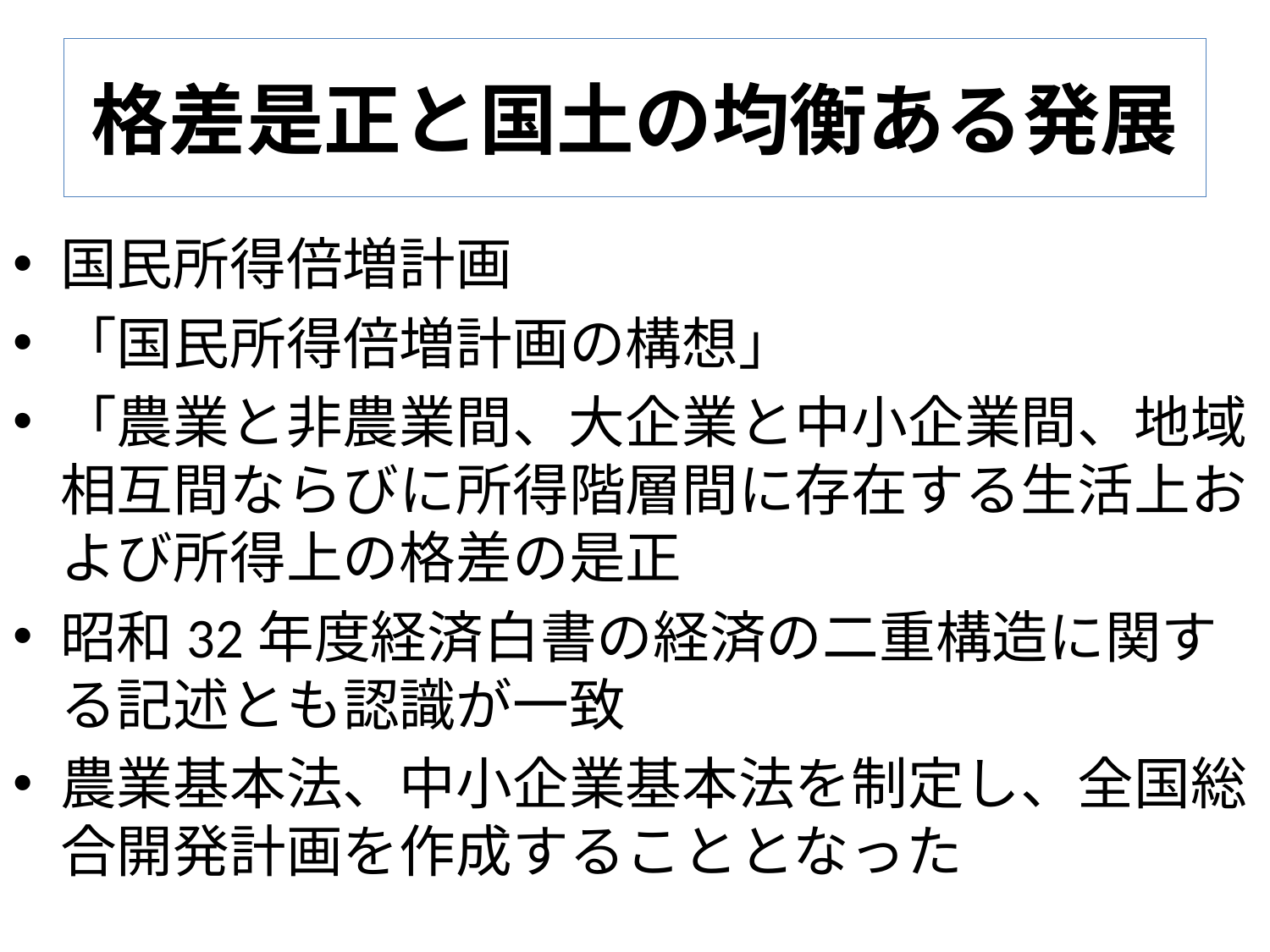

# 格差是正と国土の均衡ある発展
国民所得倍増計画
「国民所得倍増計画の構想」
「農業と非農業間、大企業と中小企業間、地域相互間ならびに所得階層間に存在する生活上および所得上の格差の是正
昭和32年度経済白書の経済の二重構造に関する記述とも認識が一致
農業基本法、中小企業基本法を制定し、全国総合開発計画を作成することとなった